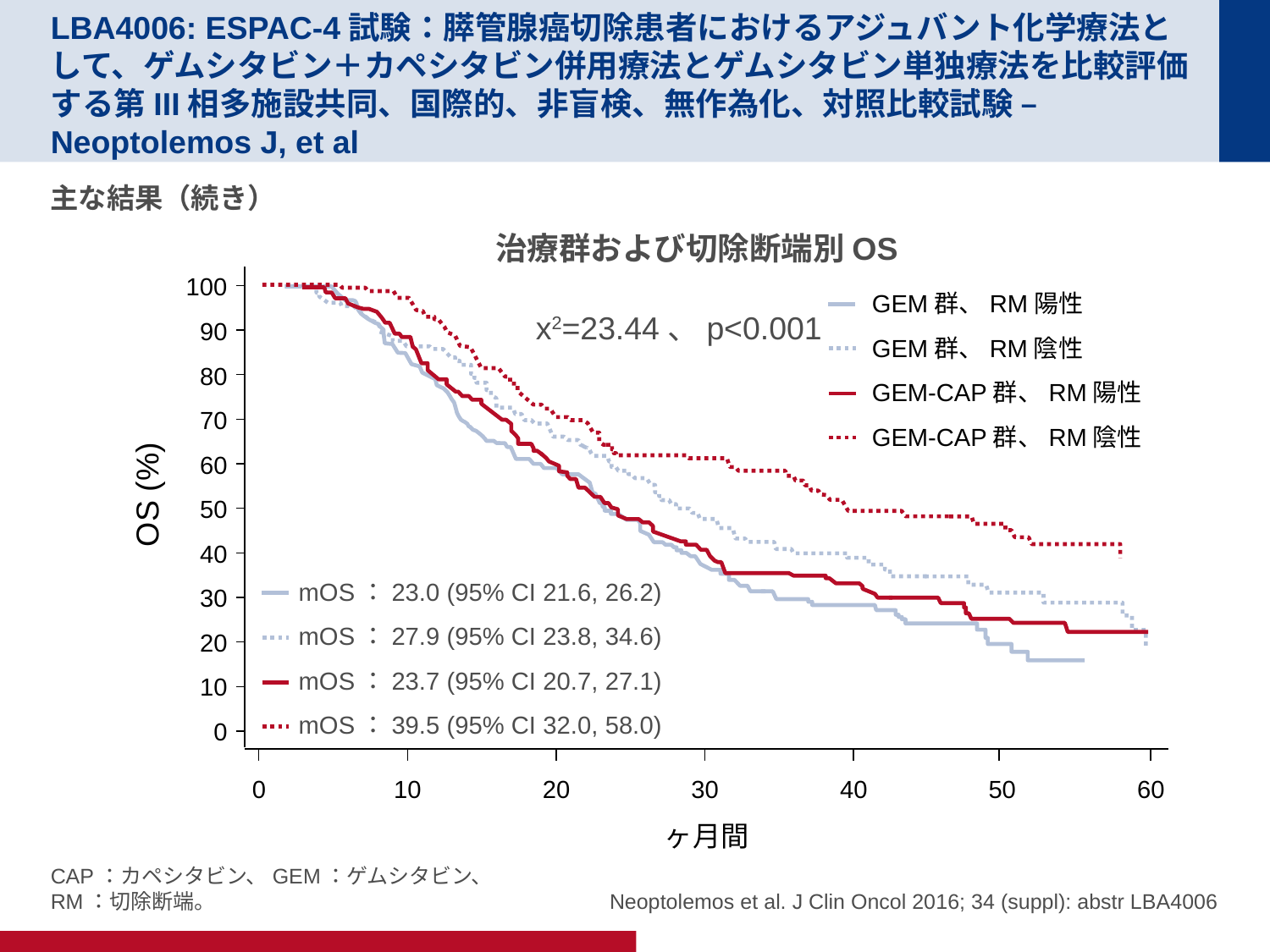

# LBA4006: ESPAC-4試験：膵管腺癌切除患者におけるアジュバント化学療法として、ゲムシタビン＋カペシタビン併用療法とゲムシタビン単独療法を比較評価する第III相多施設共同、国際的、非盲検、無作為化、対照比較試験 – Neoptolemos J, et al
主な結果（続き）

治療群および切除断端別OS
100
90
80
70
60
50
40
30
20
10
0
0
10
20
30
40
50
60
GEM群、RM陽性
GEM群、RM陰性
GEM-CAP群、RM陽性
GEM-CAP群、RM陰性

x2=23.44、p<0.001
OS (%)
mOS：23.0 (95% CI 21.6, 26.2)
mOS：27.9 (95% CI 23.8, 34.6)
mOS：23.7 (95% CI 20.7, 27.1)
mOS：39.5 (95% CI 32.0, 58.0)
ヶ月間
CAP：カペシタビン、GEM：ゲムシタビン、
RM：切除断端。
Neoptolemos et al. J Clin Oncol 2016; 34 (suppl): abstr LBA4006